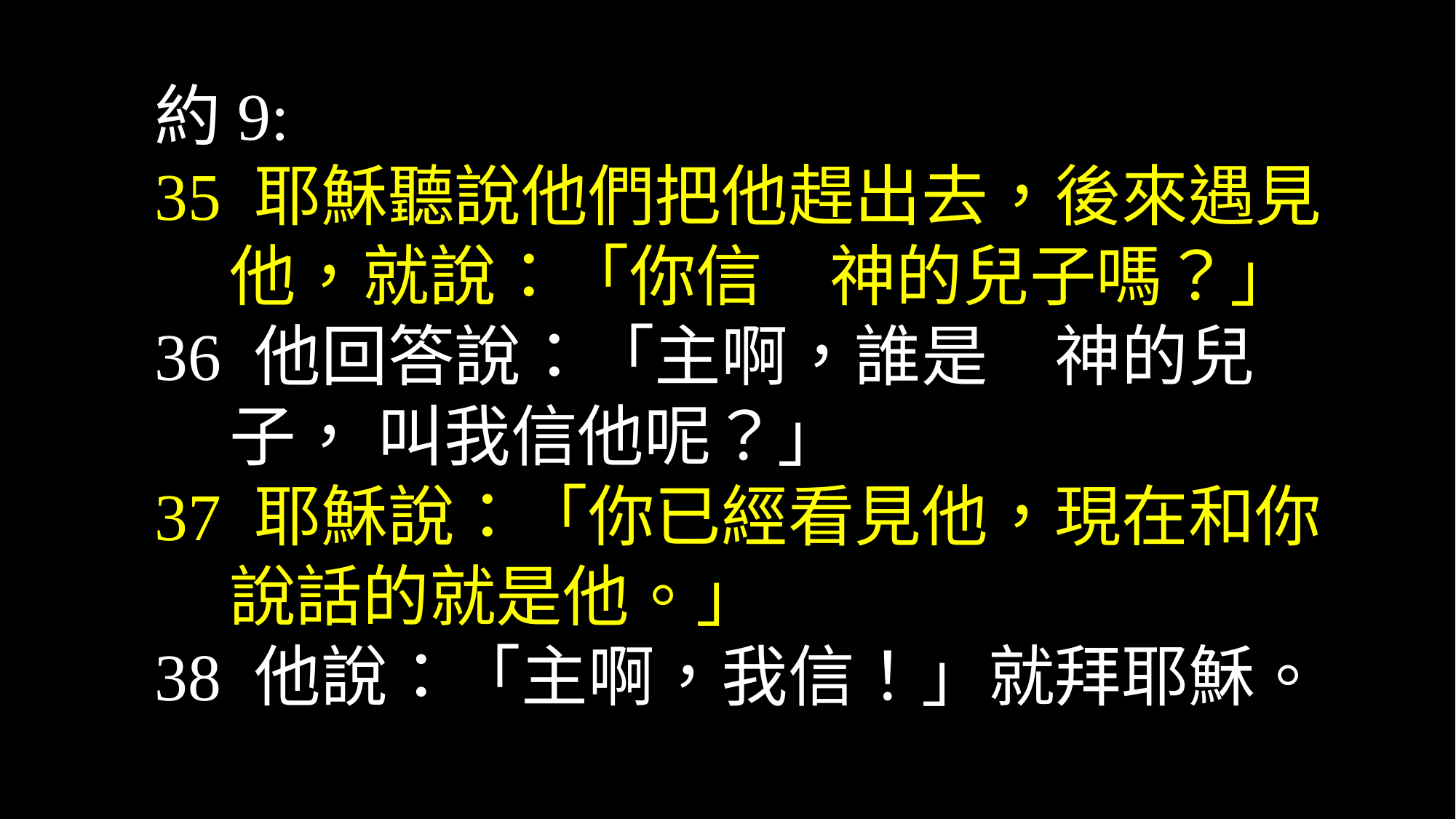

約9:
35 耶穌聽說他們把他趕出去，後來遇見他，就說：「你信　神的兒子嗎？」
36 他回答說：「主啊，誰是　神的兒子， 叫我信他呢？」
37 耶穌說：「你已經看見他，現在和你說話的就是他。」
38 他說：「主啊，我信！」就拜耶穌。